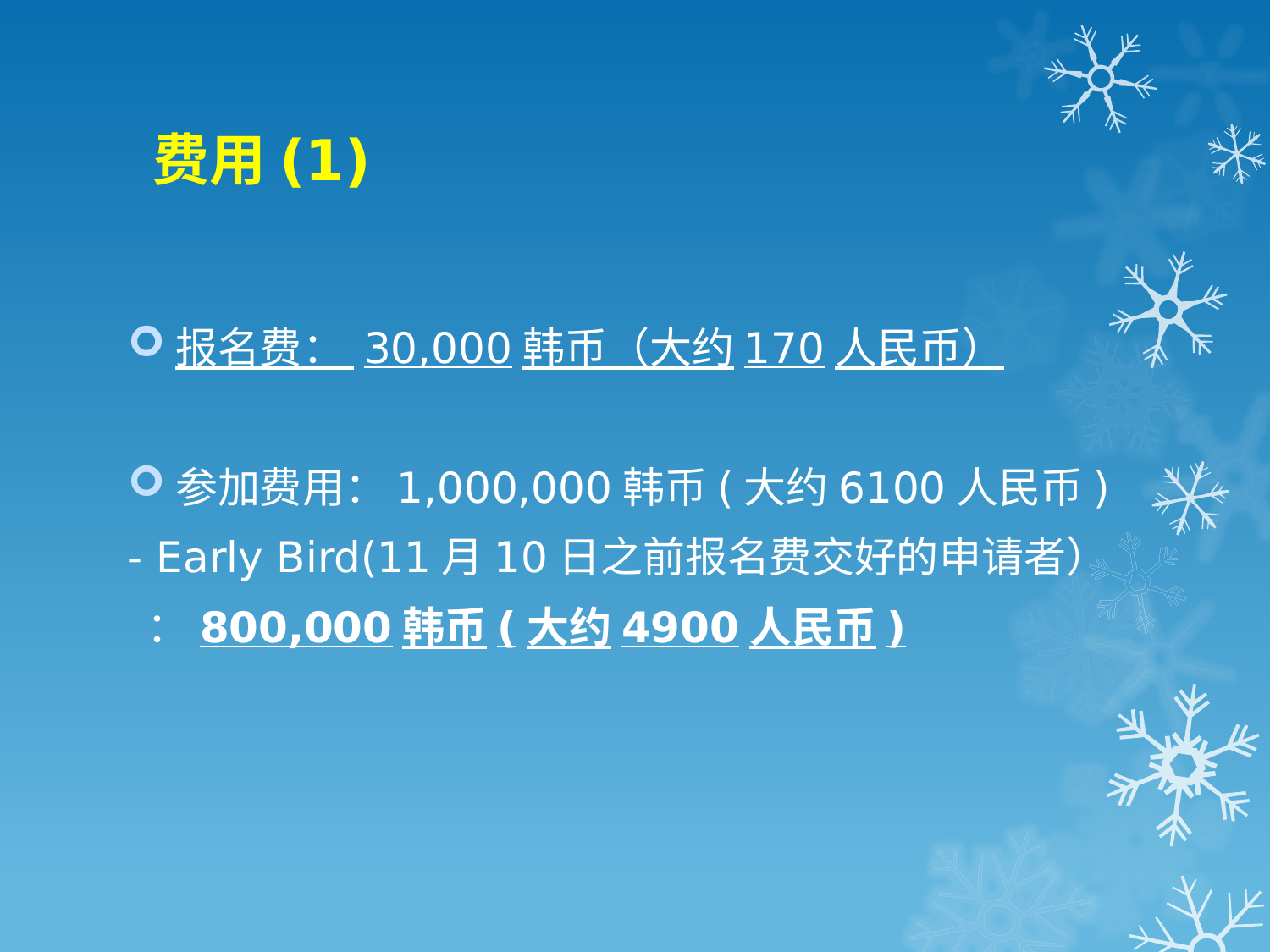

# 费用(1)
报名费： 30,000韩币（大约170人民币）

参加费用：1,000,000韩币(大约6100人民币)
- Early Bird(11月10日之前报名费交好的申请者）
 ：800,000韩币(大约4900人民币)